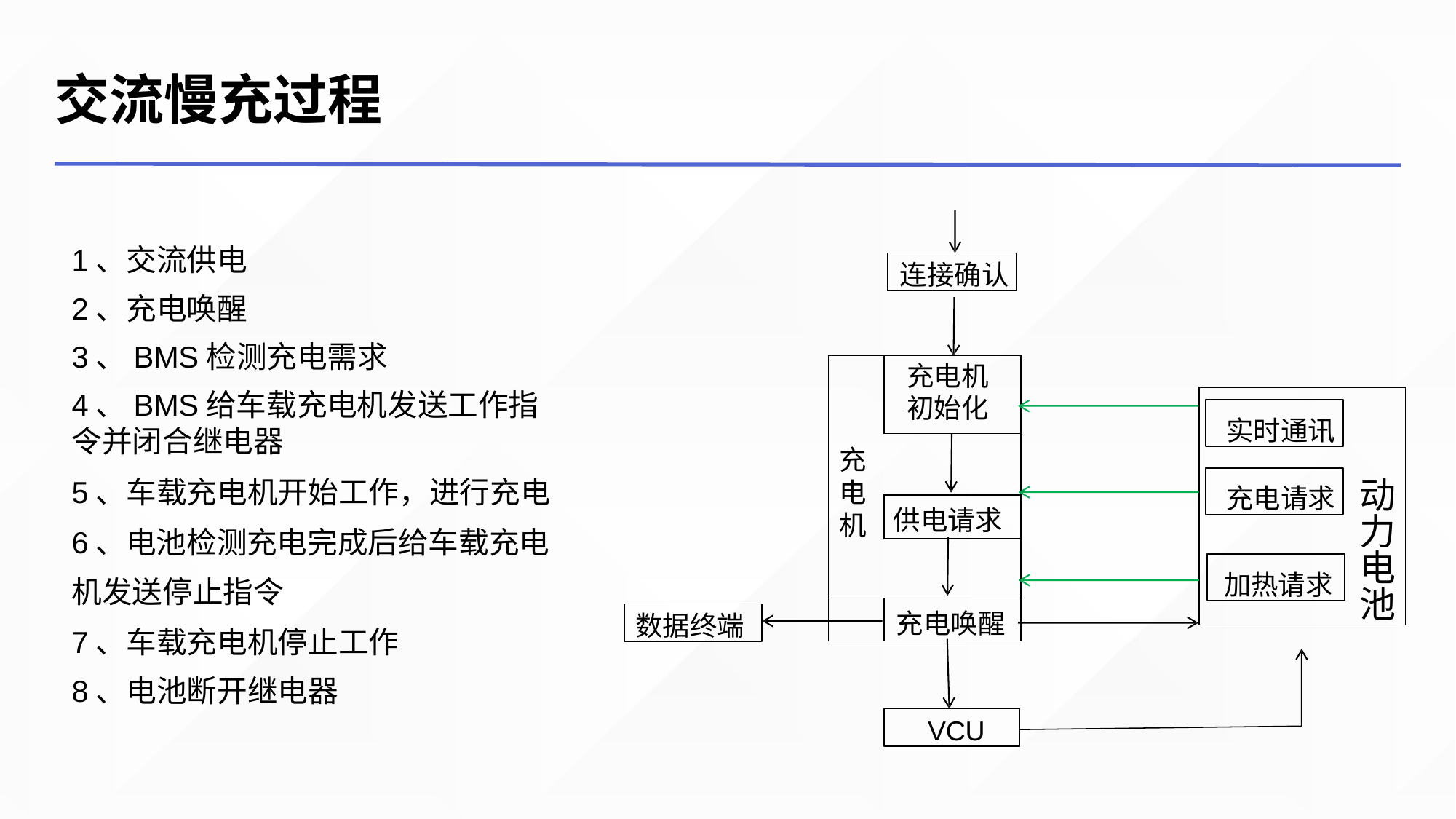

交流慢充过程

1、交流供电
2、充电唤醒
3、BMS检测充电需求
4、BMS给车载充电机发送工作指令并闭合继电器
5、车载充电机开始工作，进行充电
6、电池检测充电完成后给车载充电机发送停止指令
7、车载充电机停止工作
8、电池断开继电器
连接确认

|  | 充电机 初始化 |
| --- | --- |
|  |  |
|  | 供电请求 |
|  |  |
|  | 充电唤醒 |

动 力 电 池

实时通讯

充电机
充电请求

加热请求

数据终端

VCU